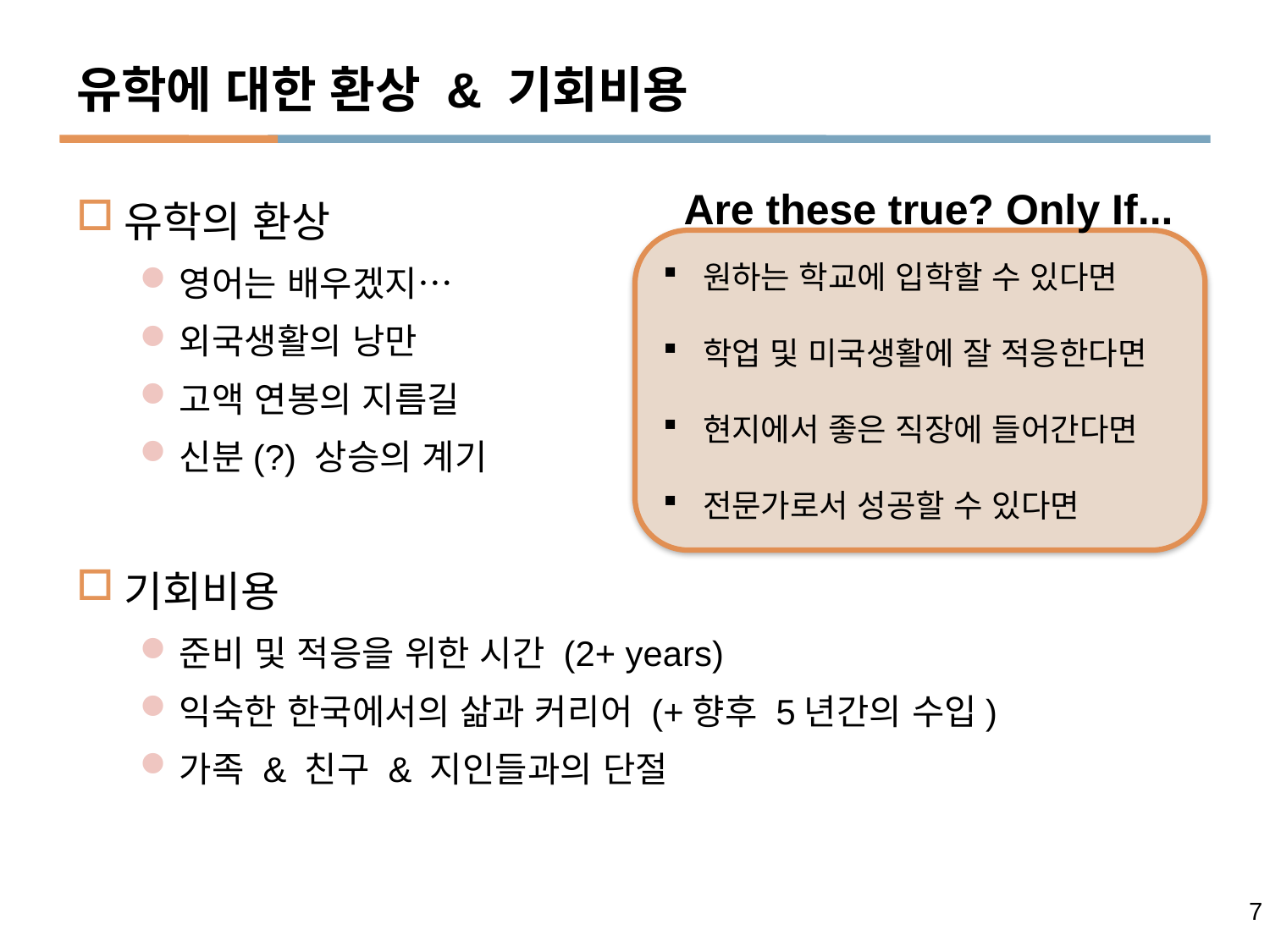

# 유학에 대한 환상 & 기회비용
Are these true? Only If...
유학의 환상
영어는 배우겠지…
외국생활의 낭만
고액 연봉의 지름길
신분(?) 상승의 계기

기회비용
준비 및 적응을 위한 시간 (2+ years)
익숙한 한국에서의 삶과 커리어 (+향후 5년간의 수입)
가족 & 친구 & 지인들과의 단절
원하는 학교에 입학할 수 있다면

학업 및 미국생활에 잘 적응한다면

현지에서 좋은 직장에 들어간다면

전문가로서 성공할 수 있다면